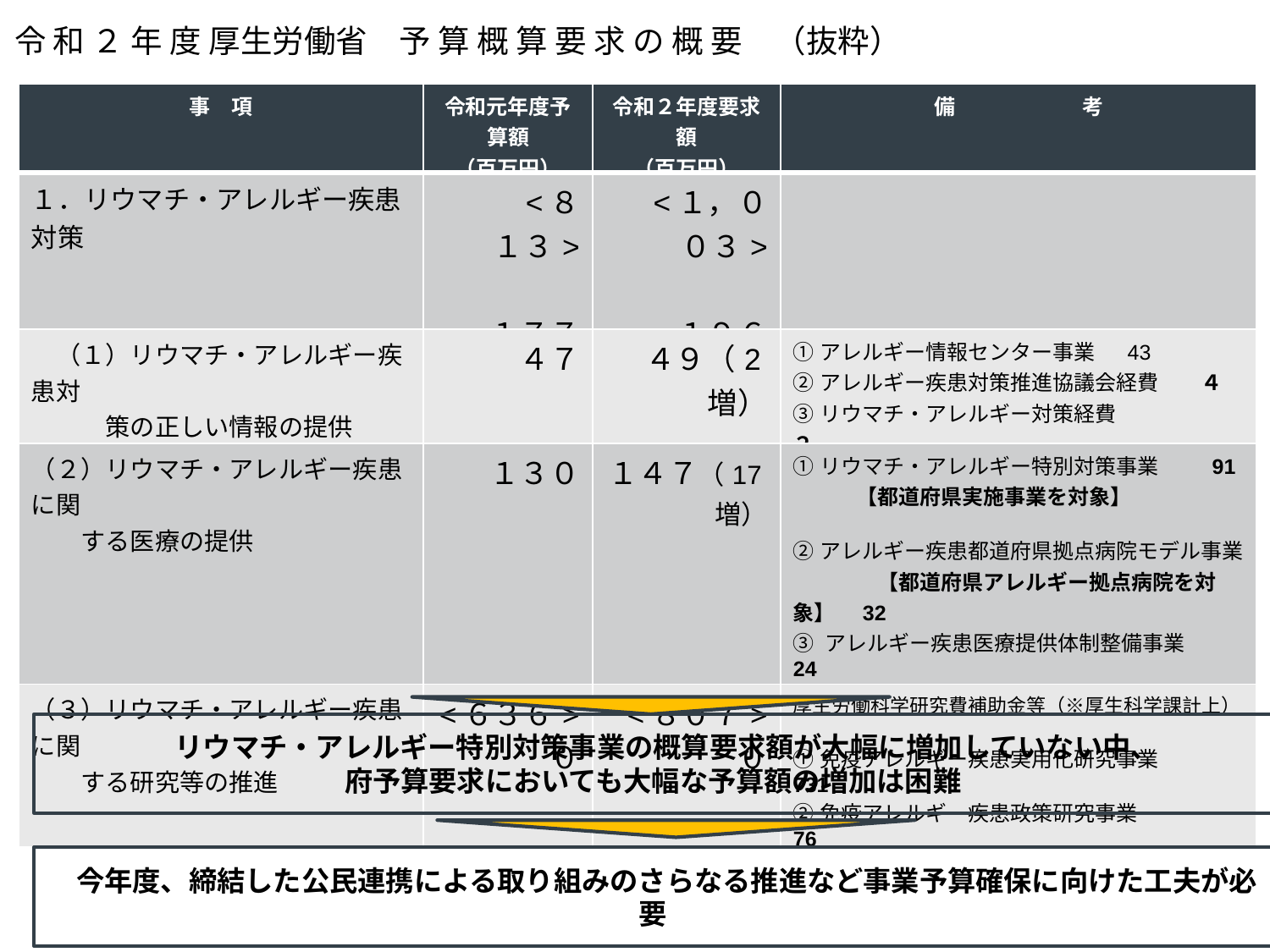

令 和 ２ 年 度 厚生労働省　予 算 概 算 要 求 の 概 要　（抜粋）
| 事　項 | 令和元年度予算額 （百万円） | 令和２年度要求額 （百万円） | 備　　　　　　考 |
| --- | --- | --- | --- |
| １．リウマチ・アレルギー疾患対策 | <８１３> 　　　　１７７ | <１，００３> 　　　　　１９６ |  |
| （１）リウマチ・アレルギー疾患対 　　　策の正しい情報の提供 | ４７ | ４９（2増） | ①アレルギー情報センター事業 　43 ②アレルギー疾患対策推進協議会経費　　４ ③リウマチ・アレルギー対策経費　　　　　　２ |
| （２）リウマチ・アレルギー疾患に関 　　する医療の提供 | １３０ | １４７（17増） | ①リウマチ・アレルギー特別対策事業 　　91 　　　【都道府県実施事業を対象】 ②アレルギー疾患都道府県拠点病院モデル事業 　　　　【都道府県アレルギー拠点病院を対象】　32 ③ アレルギー疾患医療提供体制整備事業 　　24 |
| （３）リウマチ・アレルギー疾患に関 　　する研究等の推進 | <６３６> ０ | <８０７> ０ | 厚生労働科学研究費補助金等（※厚生科学課計上） ①免疫アレルギー疾患実用化研究事業 　　731 ②免疫アレルギー疾患政策研究事業 　　　　76 |

　リウマチ・アレルギー特別対策事業の概算要求額が大幅に増加していない中、
府予算要求においても大幅な予算額の増加は困難

　今年度、締結した公民連携による取り組みのさらなる推進など事業予算確保に向けた工夫が必要